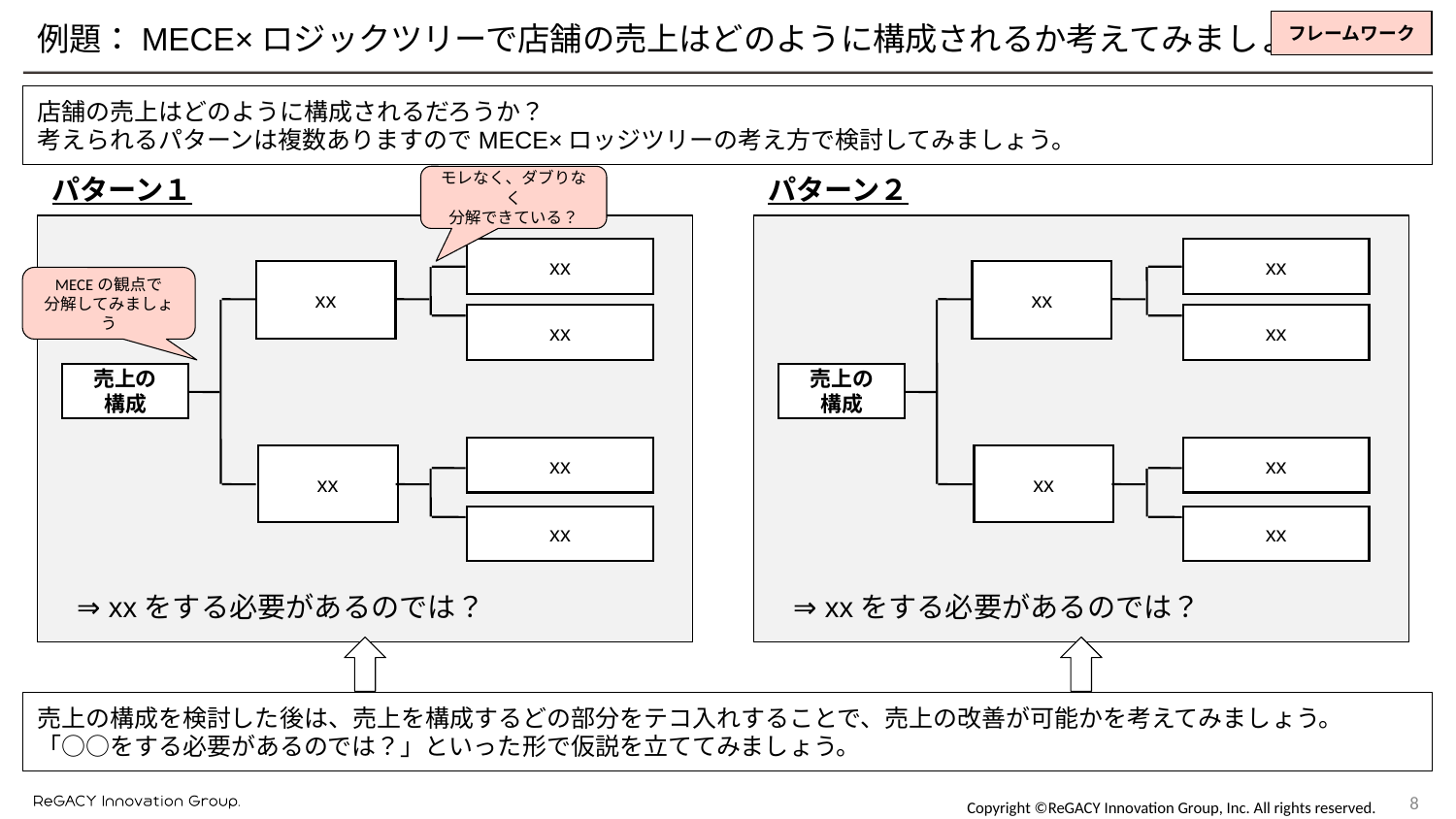

フレームワーク
STEP①
例題：MECE×ロジックツリーで店舗の売上はどのように構成されるか考えてみましょう
店舗の売上はどのように構成されるだろうか？
考えられるパターンは複数ありますのでMECE×ロッジツリーの考え方で検討してみましょう。
パターン１
パターン２
モレなく、ダブりなく
分解できている？

xx
xx

xx

売上の
構成

xx
xx

xx

xx
xx

xx

売上の
構成

xx
xx

xx

MECEの観点で
分解してみましょう
⇒ xxをする必要があるのでは？
⇒ xxをする必要があるのでは？

売上の構成を検討した後は、売上を構成するどの部分をテコ入れすることで、売上の改善が可能かを考えてみましょう。
「○○をする必要があるのでは？」といった形で仮説を立ててみましょう。
8